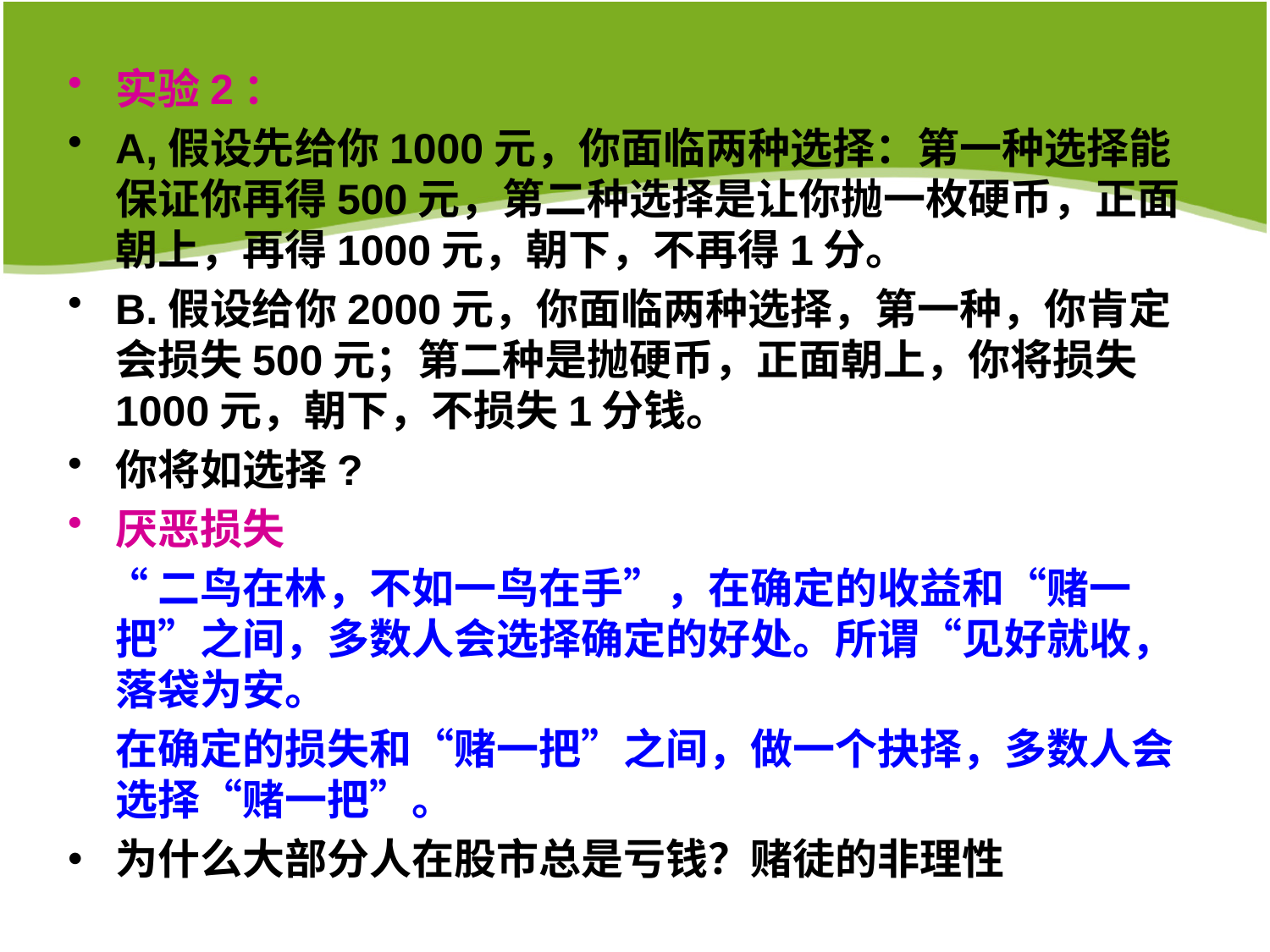

实验2：
A,假设先给你1000元，你面临两种选择：第一种选择能保证你再得500元，第二种选择是让你抛一枚硬币，正面朝上，再得1000元，朝下，不再得1分。
B.假设给你2000元，你面临两种选择，第一种，你肯定会损失500元；第二种是抛硬币，正面朝上，你将损失1000元，朝下，不损失1分钱。
你将如选择?
厌恶损失
    “二鸟在林，不如一鸟在手”，在确定的收益和“赌一把”之间，多数人会选择确定的好处。所谓“见好就收，落袋为安。
    在确定的损失和“赌一把”之间，做一个抉择，多数人会选择“赌一把”。
为什么大部分人在股市总是亏钱？赌徒的非理性